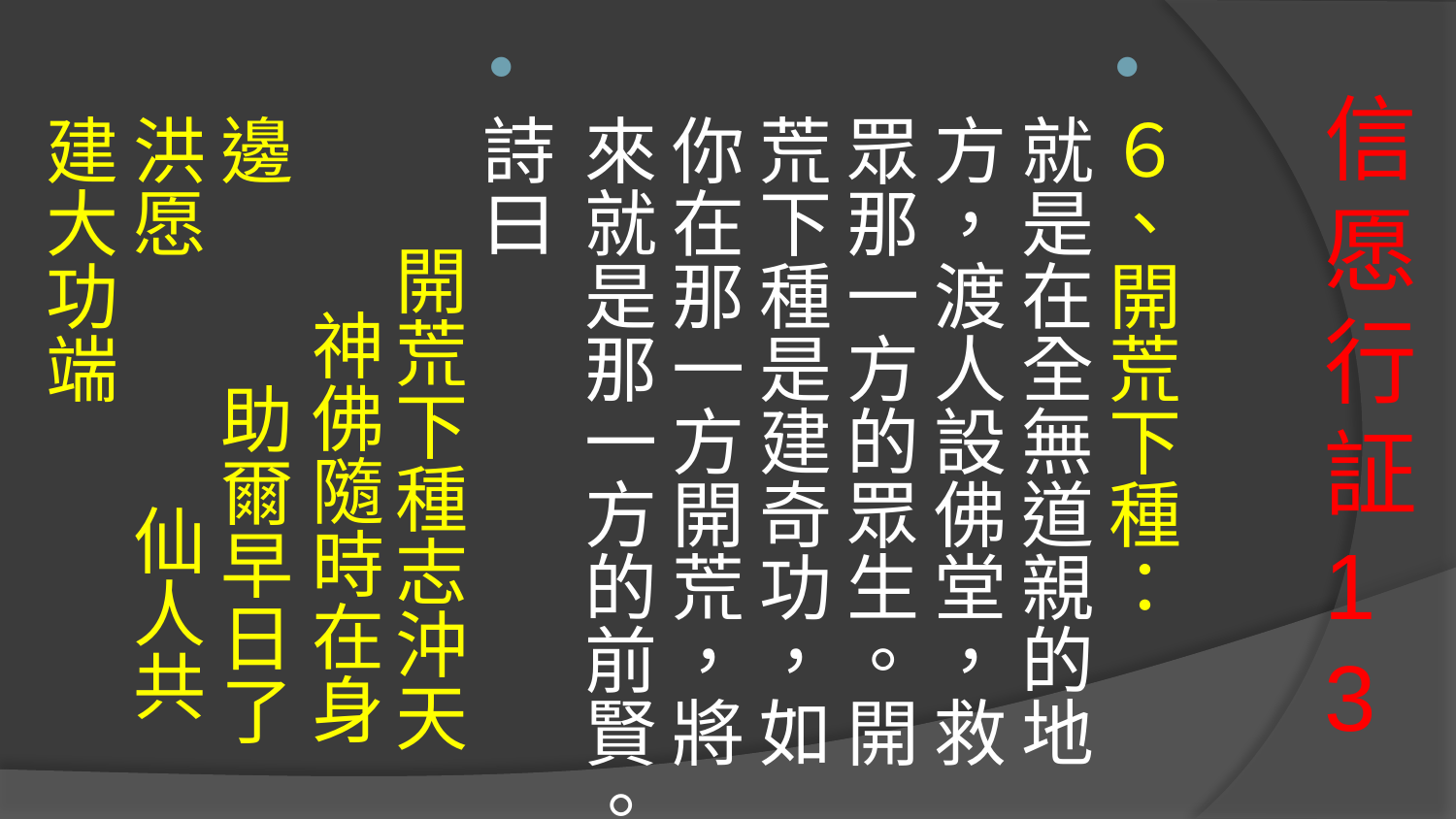

６、開荒下種：
就是在全無道親的地方，渡人設佛堂，救眾那一方的眾生。開荒下種是建奇功，如你在那一方開荒，將來就是那一方的前賢。
詩曰                                        開荒下種志沖天              神佛隨時在身邊            助爾早日了洪愿               仙人共建大功端
# 信愿行証 13